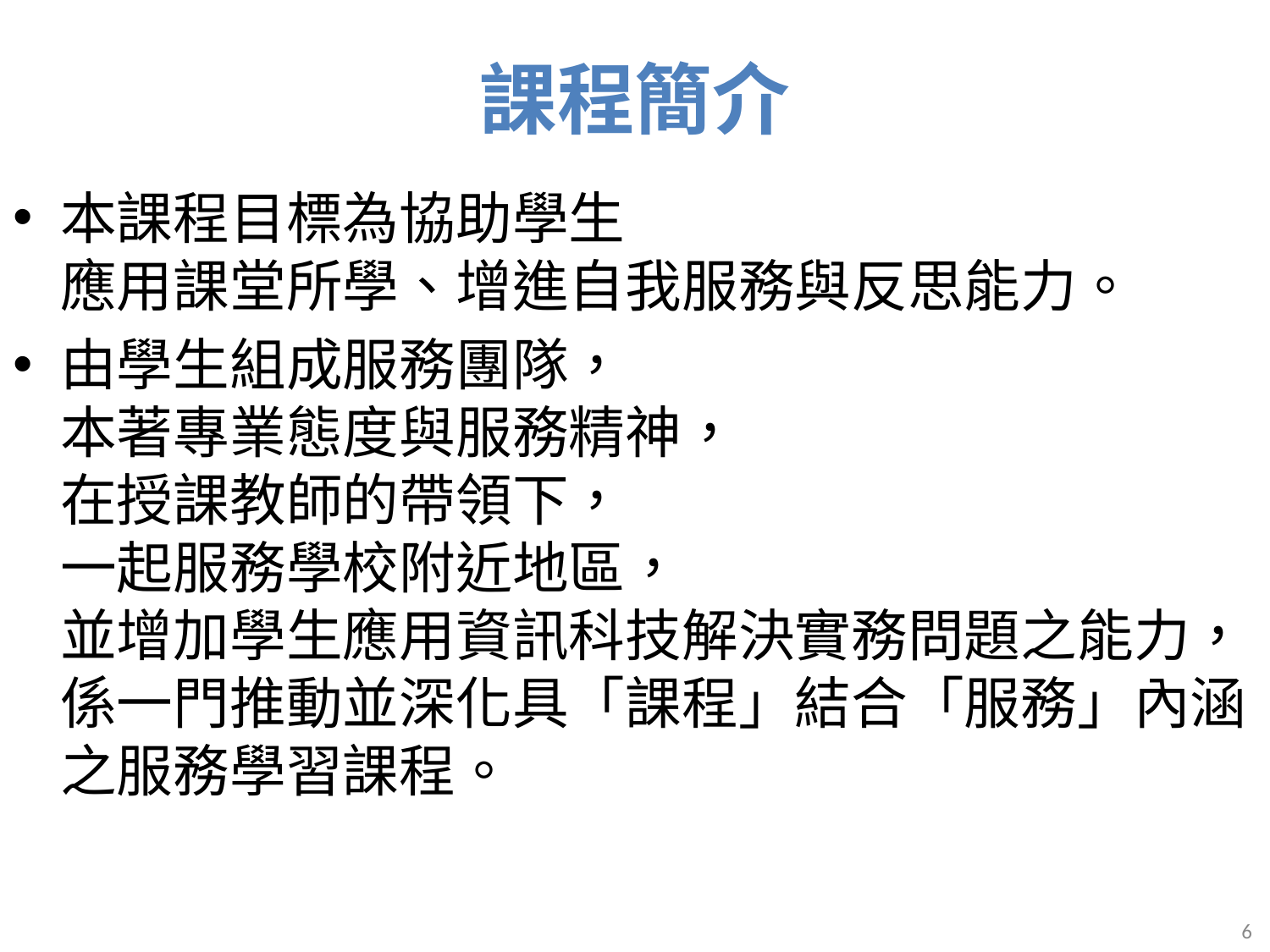

# 課程簡介
本課程目標為協助學生
應用課堂所學、增進自我服務與反思能力。
由學生組成服務團隊，
本著專業態度與服務精神，
在授課教師的帶領下，
一起服務學校附近地區，
並增加學生應用資訊科技解決實務問題之能力，
係一門推動並深化具「課程」結合「服務」內涵之服務學習課程。
6